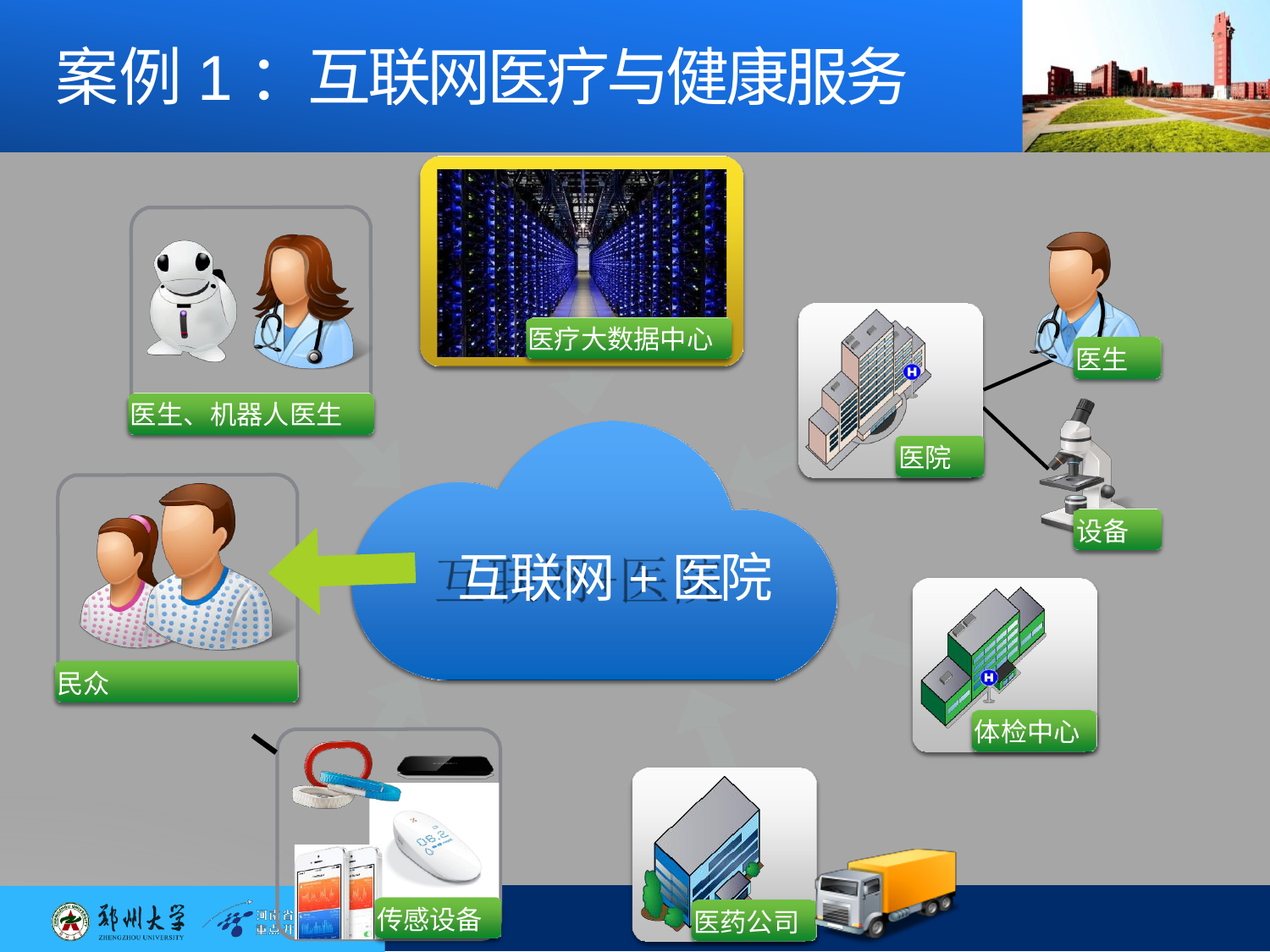

# 案例1：互联网医疗与健康服务

医疗大数据中心

医生

医生、机器人医生

医院

设备
互联网+医院

民众

体检中心

传感设备
医药公司